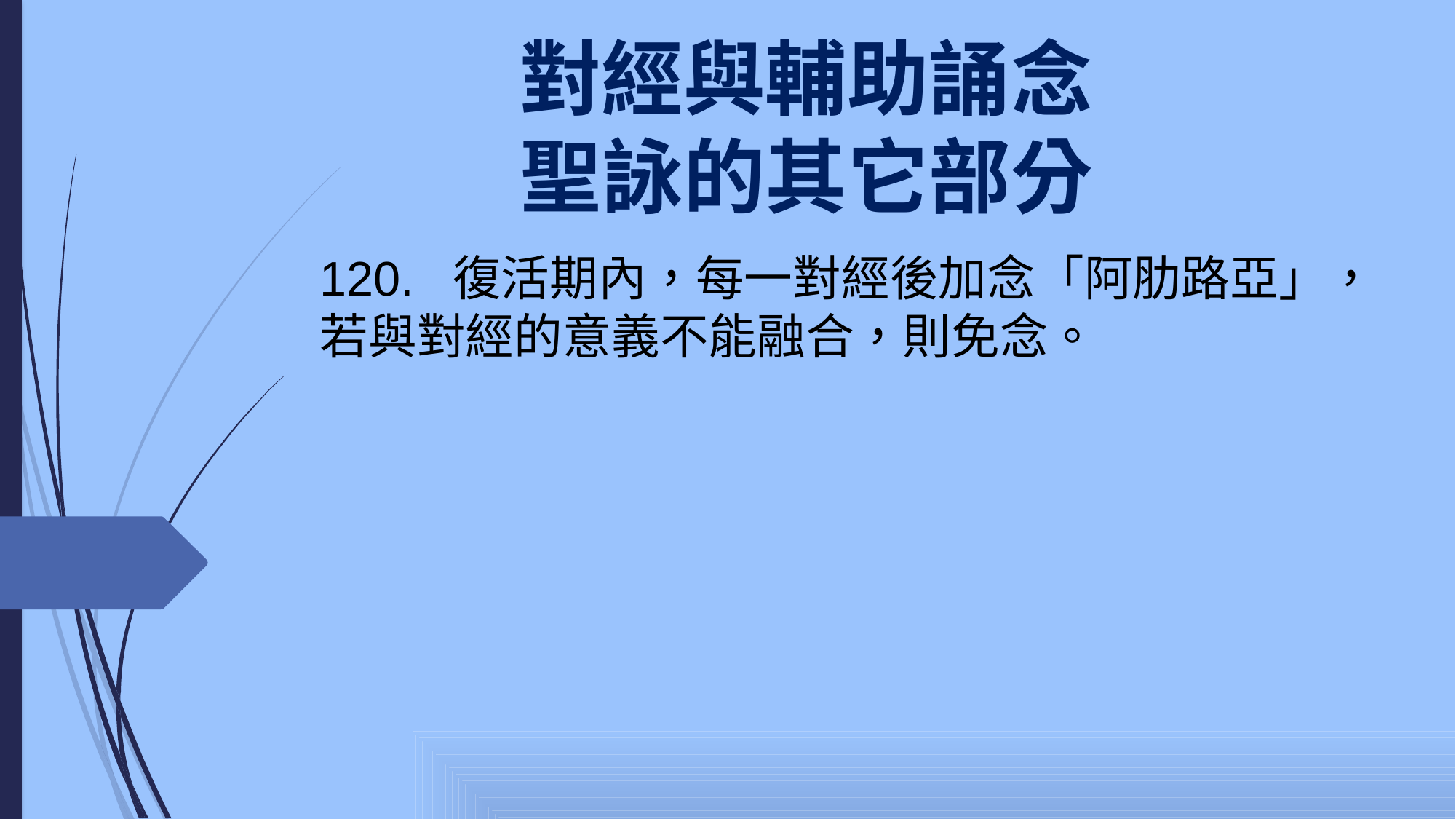

# 對經與輔助誦念 聖詠的其它部分
120.  復活期內，每一對經後加念「阿肋路亞」，若與對經的意義不能融合，則免念。